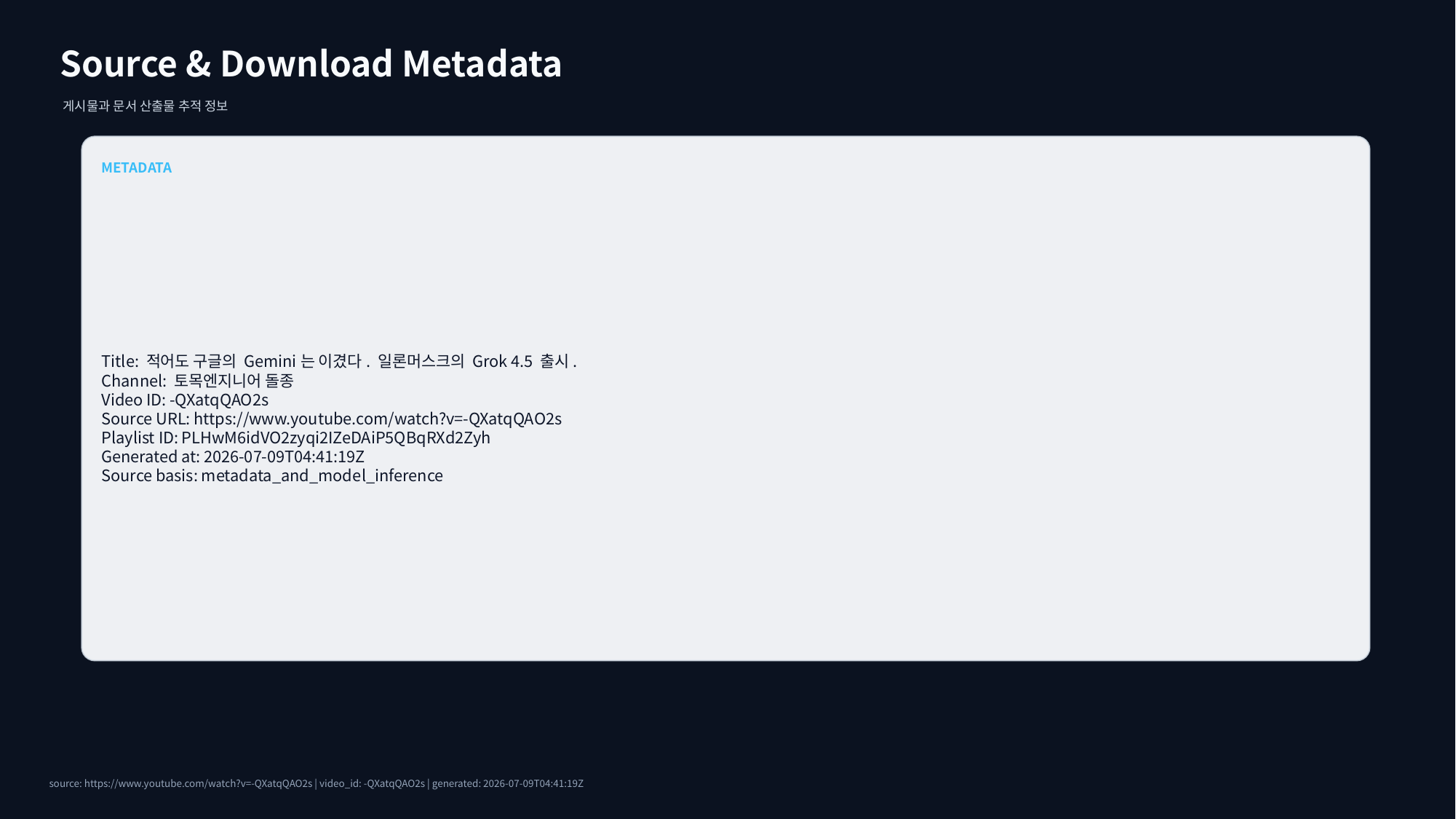

Source & Download Metadata
게시물과 문서 산출물 추적 정보

METADATA
Title: 적어도 구글의 Gemini는 이겼다. 일론머스크의 Grok 4.5 출시.
Channel: 토목엔지니어 돌종
Video ID: -QXatqQAO2s
Source URL: https://www.youtube.com/watch?v=-QXatqQAO2s
Playlist ID: PLHwM6idVO2zyqi2IZeDAiP5QBqRXd2Zyh
Generated at: 2026-07-09T04:41:19Z
Source basis: metadata_and_model_inference
source: https://www.youtube.com/watch?v=-QXatqQAO2s | video_id: -QXatqQAO2s | generated: 2026-07-09T04:41:19Z